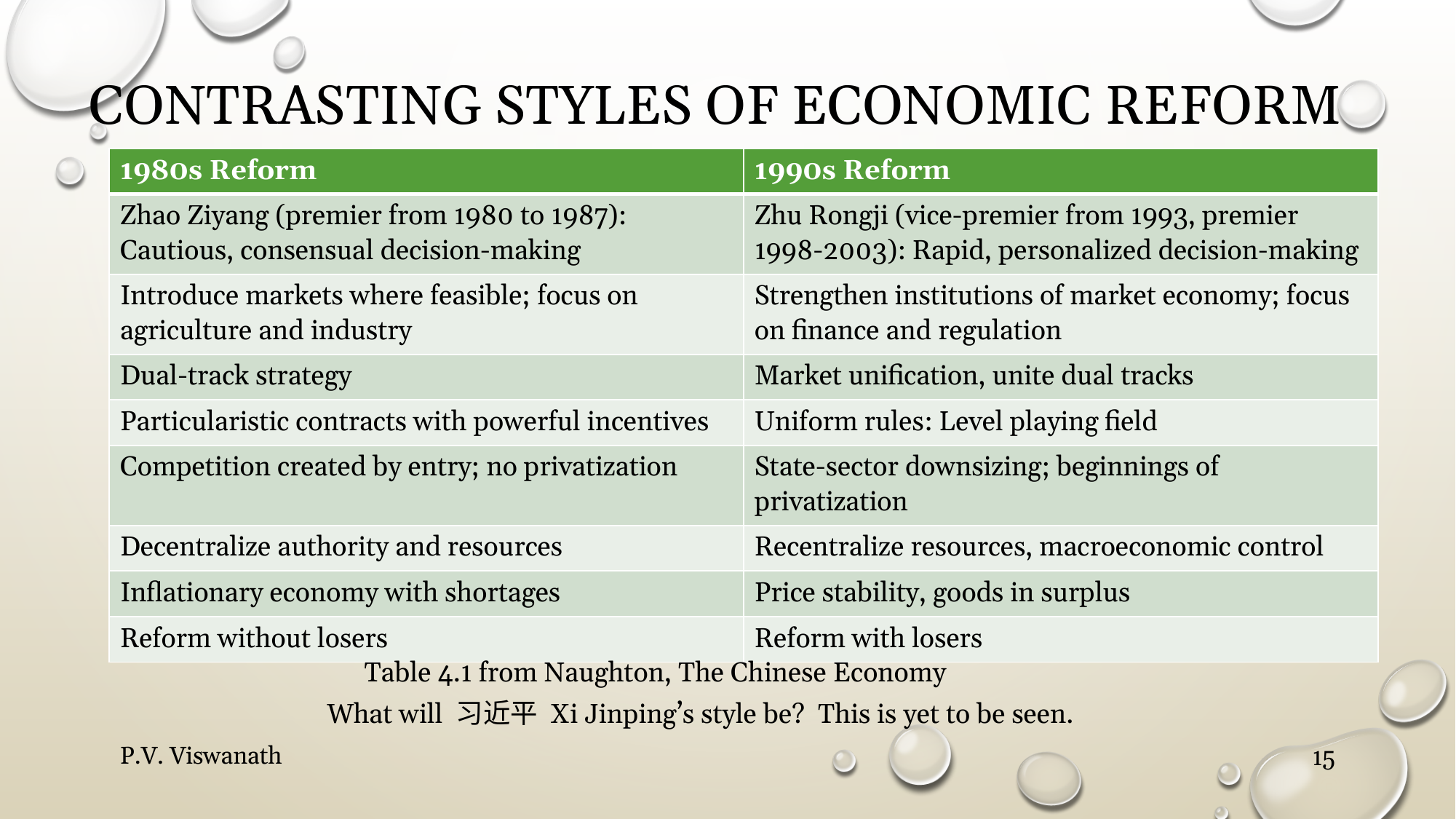

# Contrasting styles of economic reform
| 1980s Reform | 1990s Reform |
| --- | --- |
| Zhao Ziyang (premier from 1980 to 1987): Cautious, consensual decision-making | Zhu Rongji (vice-premier from 1993, premier 1998-2003): Rapid, personalized decision-making |
| Introduce markets where feasible; focus on agriculture and industry | Strengthen institutions of market economy; focus on finance and regulation |
| Dual-track strategy | Market unification, unite dual tracks |
| Particularistic contracts with powerful incentives | Uniform rules: Level playing field |
| Competition created by entry; no privatization | State-sector downsizing; beginnings of privatization |
| Decentralize authority and resources | Recentralize resources, macroeconomic control |
| Inflationary economy with shortages | Price stability, goods in surplus |
| Reform without losers | Reform with losers |
Table 4.1 from Naughton, The Chinese Economy
What will 习近平 Xi Jinping’s style be?  This is yet to be seen.
P.V. Viswanath
15